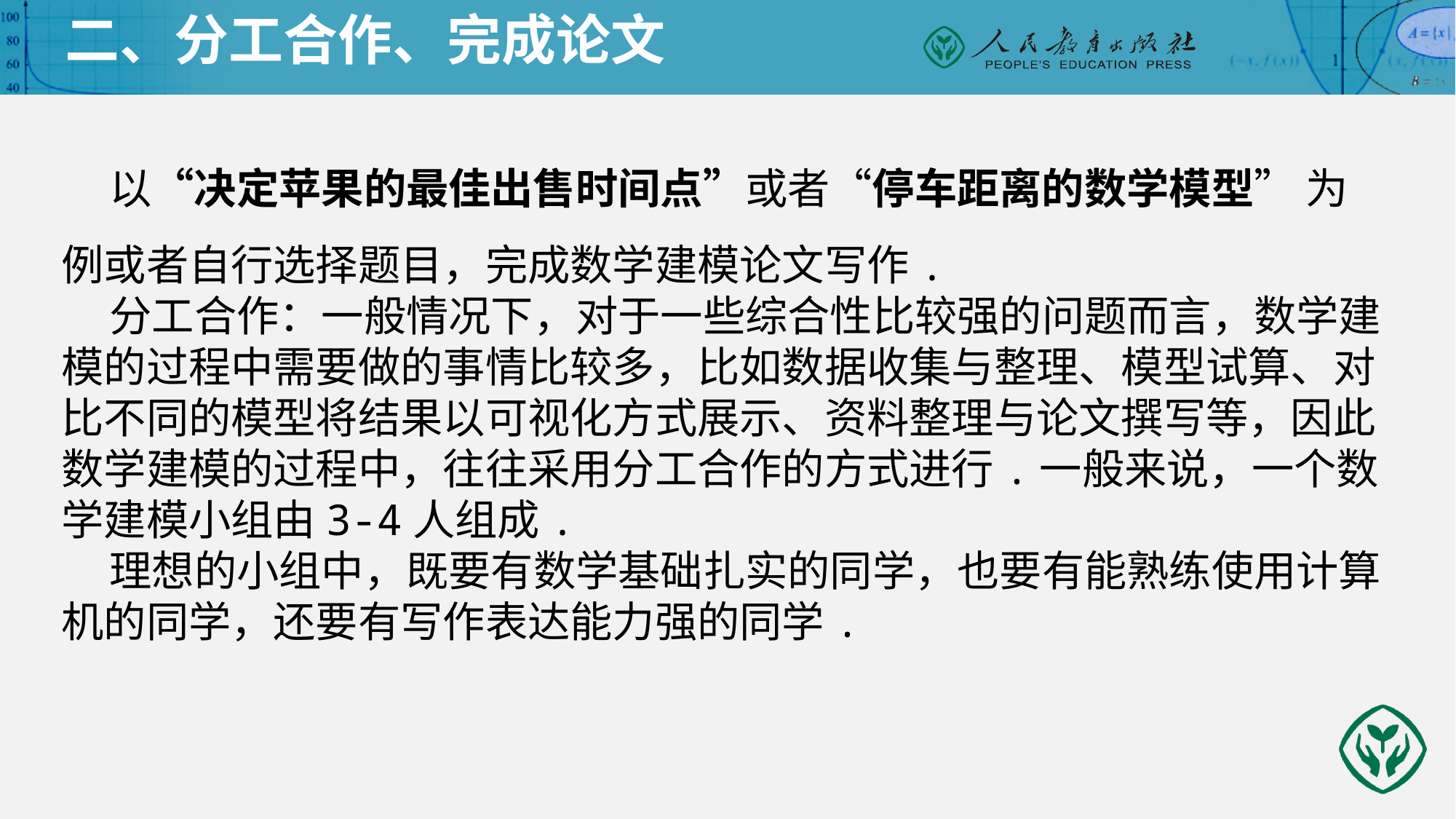

二、分工合作、完成论文
    以“决定苹果的最佳出售时间点”或者“停车距离的数学模型” 为例或者自行选择题目，完成数学建模论文写作.
    分工合作：一般情况下，对于一些综合性比较强的问题而言，数学建模的过程中需要做的事情比较多，比如数据收集与整理、模型试算、对比不同的模型将结果以可视化方式展示、资料整理与论文撰写等，因此数学建模的过程中，往往采用分工合作的方式进行.一般来说，一个数学建模小组由3-4人组成.
    理想的小组中，既要有数学基础扎实的同学，也要有能熟练使用计算机的同学，还要有写作表达能力强的同学.